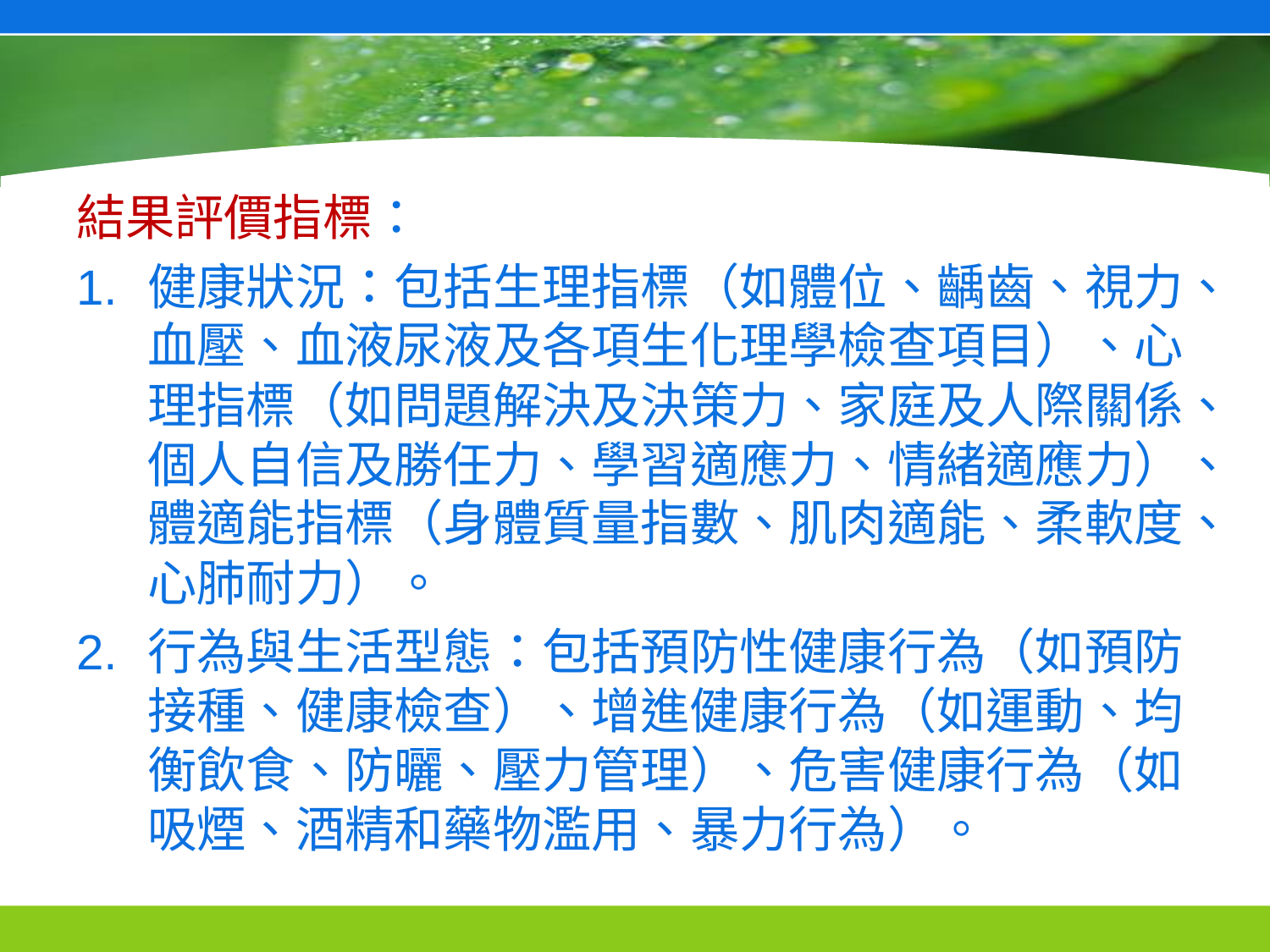

#
結果評價指標：
健康狀況：包括生理指標（如體位、齲齒、視力、血壓、血液尿液及各項生化理學檢查項目）、心理指標（如問題解決及決策力、家庭及人際關係、個人自信及勝任力、學習適應力、情緒適應力）、體適能指標（身體質量指數、肌肉適能、柔軟度、心肺耐力）。
行為與生活型態：包括預防性健康行為（如預防接種、健康檢查）、增進健康行為（如運動、均衡飲食、防曬、壓力管理）、危害健康行為（如吸煙、酒精和藥物濫用、暴力行為）。